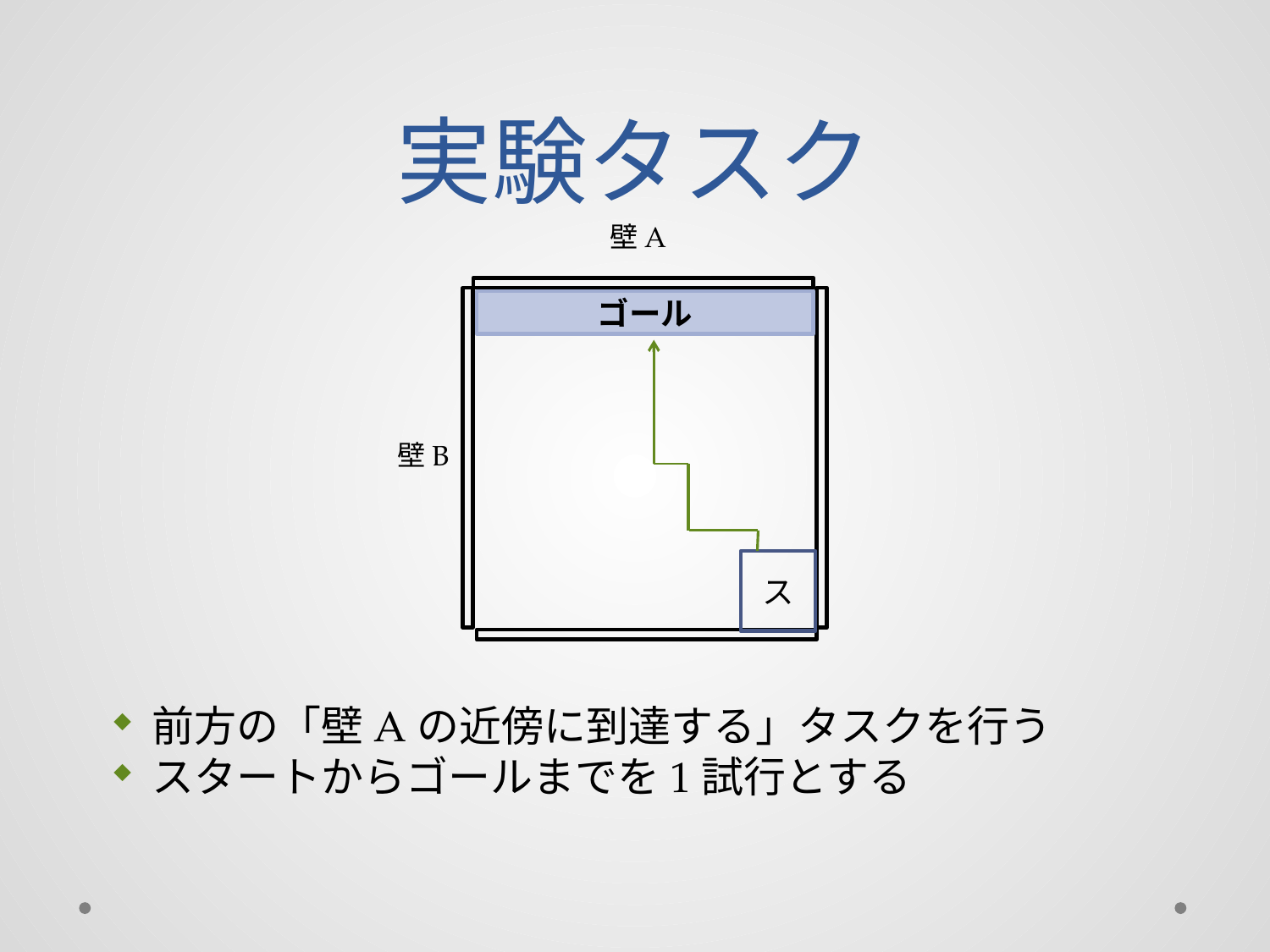

# 実験タスク
壁A
ゴール
壁B
ス

前方の「壁Aの近傍に到達する」タスクを行う
スタートからゴールまでを1試行とする